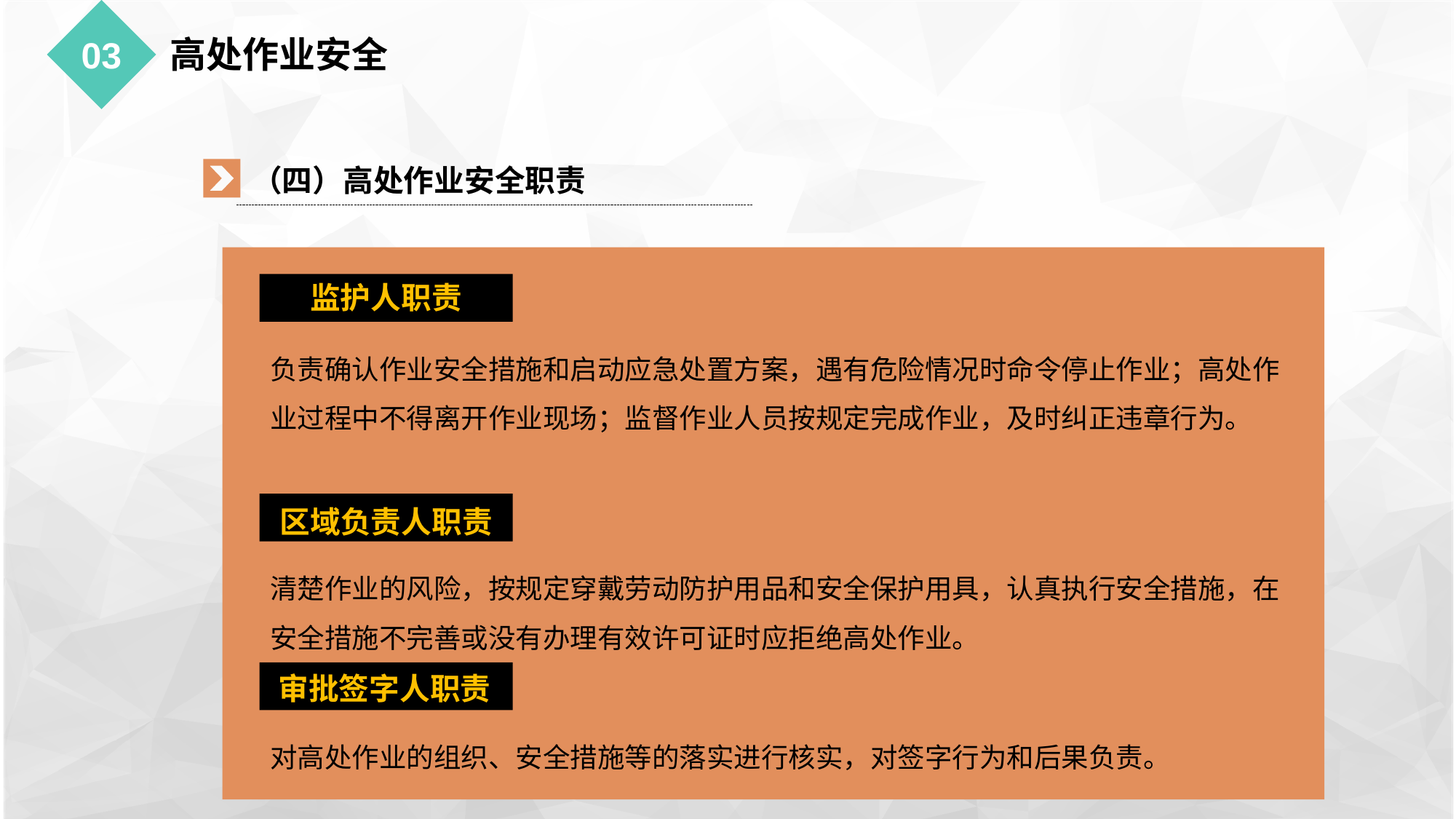

高处作业安全
03
（四）高处作业安全职责

监护人职责

负责确认作业安全措施和启动应急处置方案，遇有危险情况时命令停止作业；高处作业过程中不得离开作业现场；监督作业人员按规定完成作业，及时纠正违章行为。

区域负责人职责
清楚作业的风险，按规定穿戴劳动防护用品和安全保护用具，认真执行安全措施，在安全措施不完善或没有办理有效许可证时应拒绝高处作业。
审批签字人职责

对高处作业的组织、安全措施等的落实进行核实，对签字行为和后果负责。